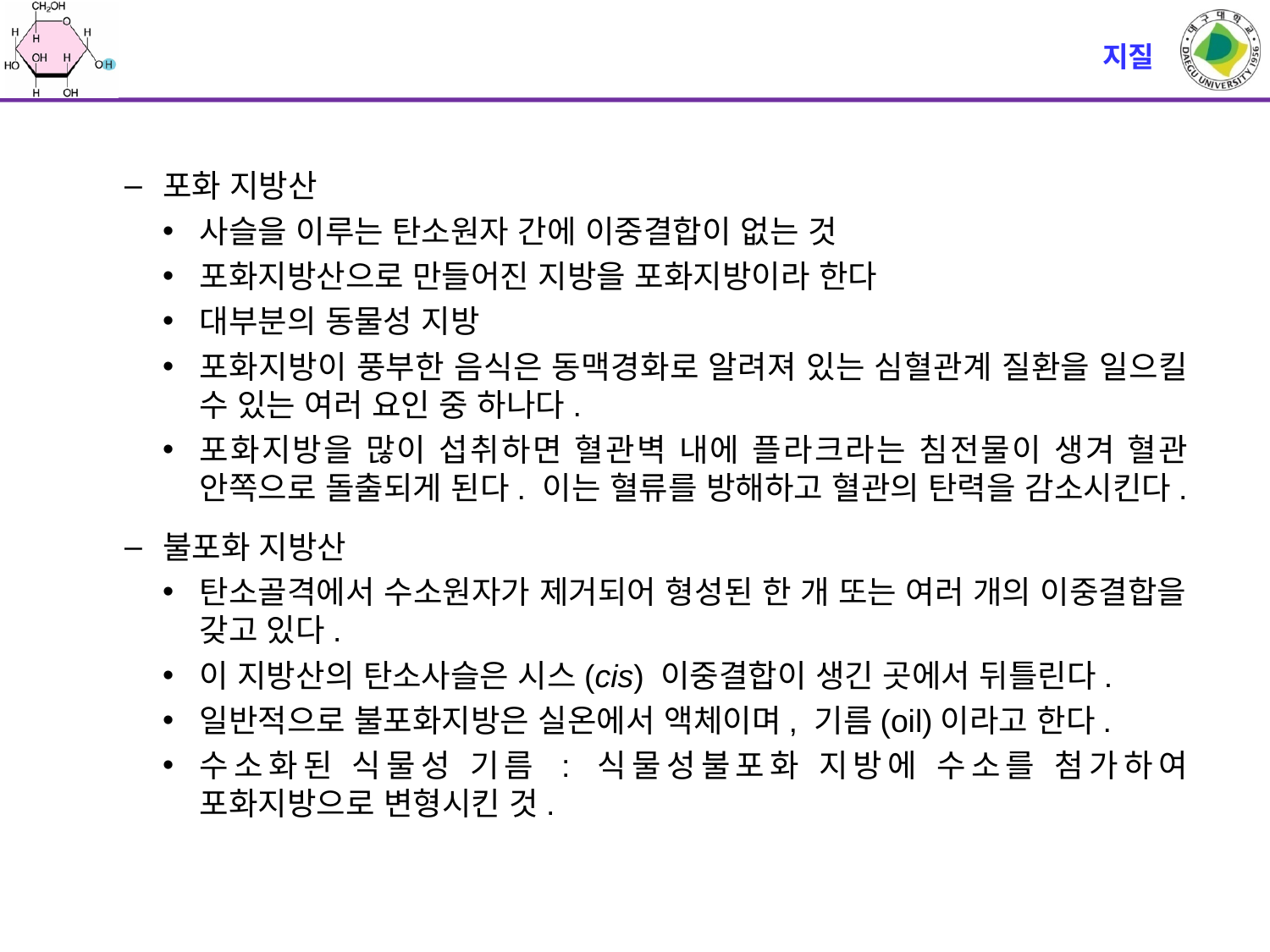

# 지질
포화 지방산
사슬을 이루는 탄소원자 간에 이중결합이 없는 것
포화지방산으로 만들어진 지방을 포화지방이라 한다
대부분의 동물성 지방
포화지방이 풍부한 음식은 동맥경화로 알려져 있는 심혈관계 질환을 일으킬 수 있는 여러 요인 중 하나다.
포화지방을 많이 섭취하면 혈관벽 내에 플라크라는 침전물이 생겨 혈관 안쪽으로 돌출되게 된다. 이는 혈류를 방해하고 혈관의 탄력을 감소시킨다.
불포화 지방산
탄소골격에서 수소원자가 제거되어 형성된 한 개 또는 여러 개의 이중결합을 갖고 있다.
이 지방산의 탄소사슬은 시스(cis) 이중결합이 생긴 곳에서 뒤틀린다.
일반적으로 불포화지방은 실온에서 액체이며, 기름(oil)이라고 한다.
수소화된 식물성 기름 : 식물성불포화 지방에 수소를 첨가하여 포화지방으로 변형시킨 것.